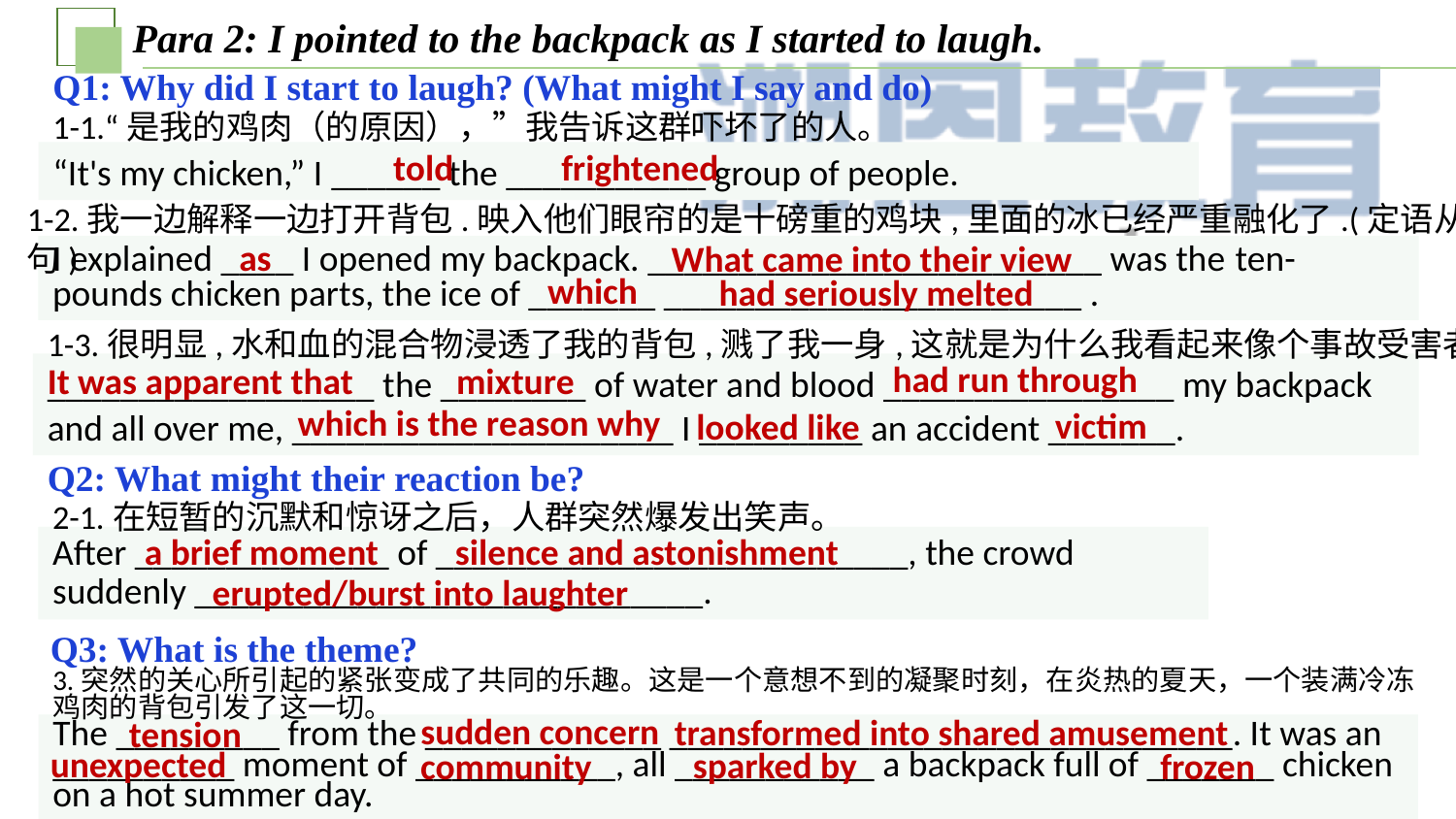

Para 2: I pointed to the backpack as I started to laugh.

Q1: Why did I start to laugh? (What might I say and do)
1-1.“是我的鸡肉（的原因），”我告诉这群吓坏了的人。
told
frightened
“It's my chicken,” I ______ the ___________ group of people.
1-2.我一边解释一边打开背包.映入他们眼帘的是十磅重的鸡块,里面的冰已经严重融化了.(定语从句)
as
What came into their view
I explained ____ I opened my backpack. _________________________ was the ten-pounds chicken parts, the ice of _______ _______________________ .
 which
had seriously melted
1-3.很明显,水和血的混合物浸透了我的背包,溅了我一身,这就是为什么我看起来像个事故受害者。
had run through
It was apparent that
mixture
__________________ the ________ of water and blood ________________ my backpack and all over me, _____________________ I _________ an accident _______.
which is the reason why
victim
looked like
Q2: What might their reaction be?
2-1.在短暂的沉默和惊讶之后，人群突然爆发出笑声。
a brief moment
silence and astonishment
After ______________ of __________________________, the crowd suddenly ____________________________.
erupted/burst into laughter
Q3: What is the theme?
3.突然的关心所引起的紧张变成了共同的乐趣。这是一个意想不到的凝聚时刻，在炎热的夏天，一个装满冷冻鸡肉的背包引发了这一切。
sudden concern
transformed into shared amusement
tension
The _________ from the _____________ _______________________________. It was an  __________ moment of ___________, all ___________ a backpack full of _______ chicken on a hot summer day.
unexpected
sparked by
community
frozen